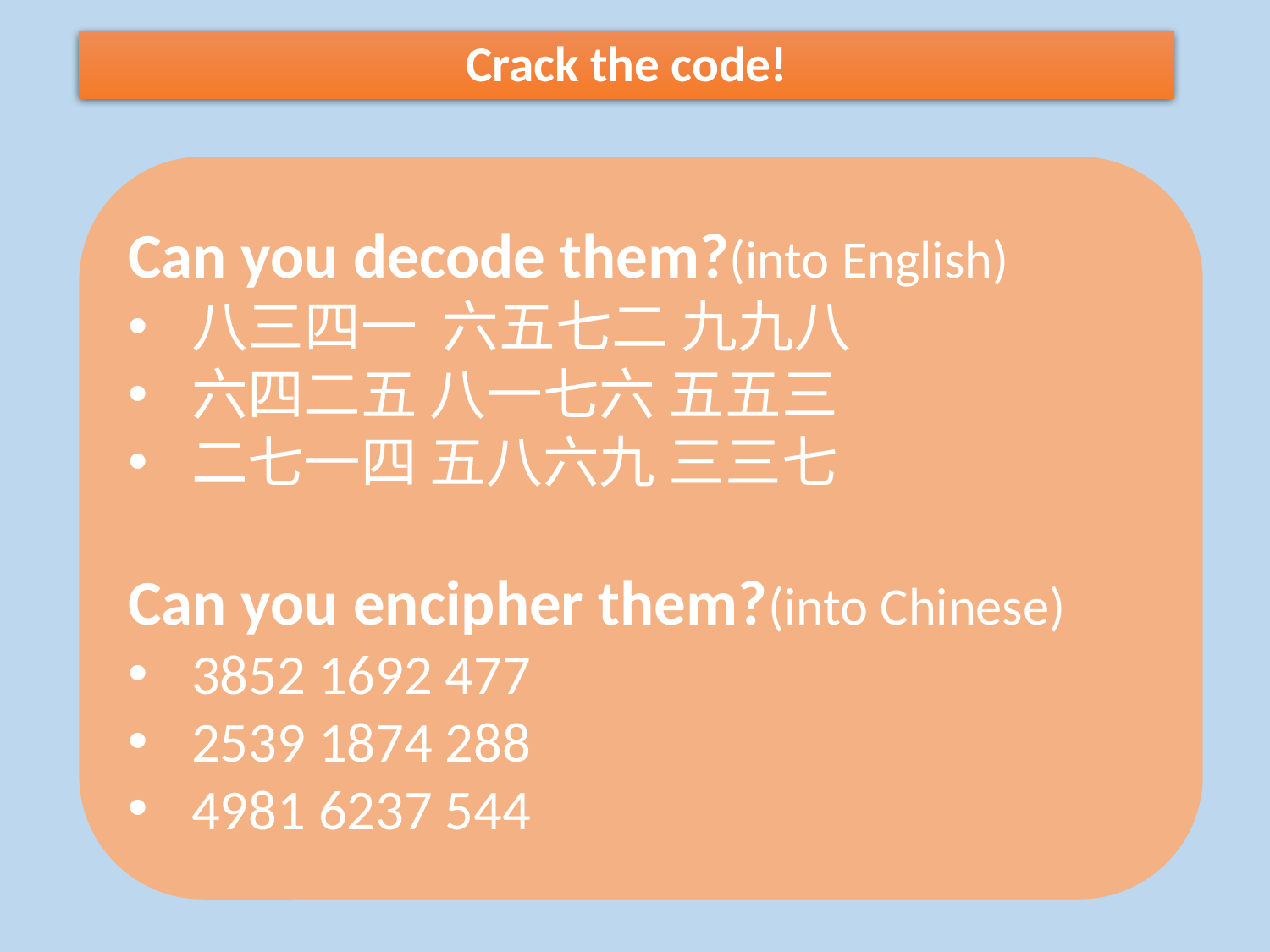

# Crack the code!
Can you decode them?(into English)
八三四一  六五七二 九九八
六四二五 八一七六 五五三
二七一四 五八六九 三三七

Can you encipher them?(into Chinese)
3852 1692 477
2539 1874 288
4981 6237 544